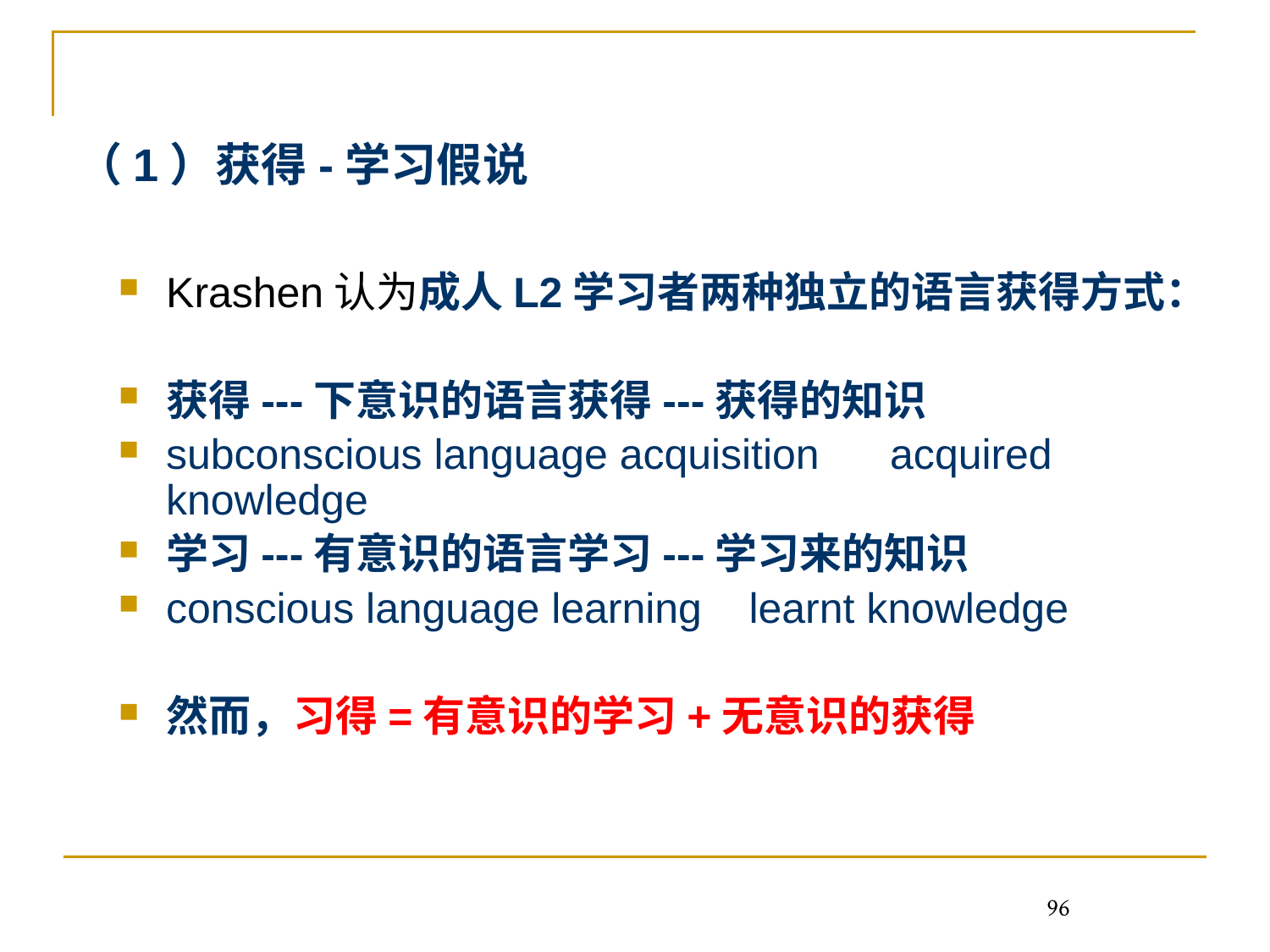

# （1）获得-学习假说
Krashen认为成人L2学习者两种独立的语言获得方式：

获得---下意识的语言获得---获得的知识
subconscious language acquisition      acquired knowledge
学习---有意识的语言学习---学习来的知识
conscious language learning    learnt knowledge

然而，习得=有意识的学习+无意识的获得
96